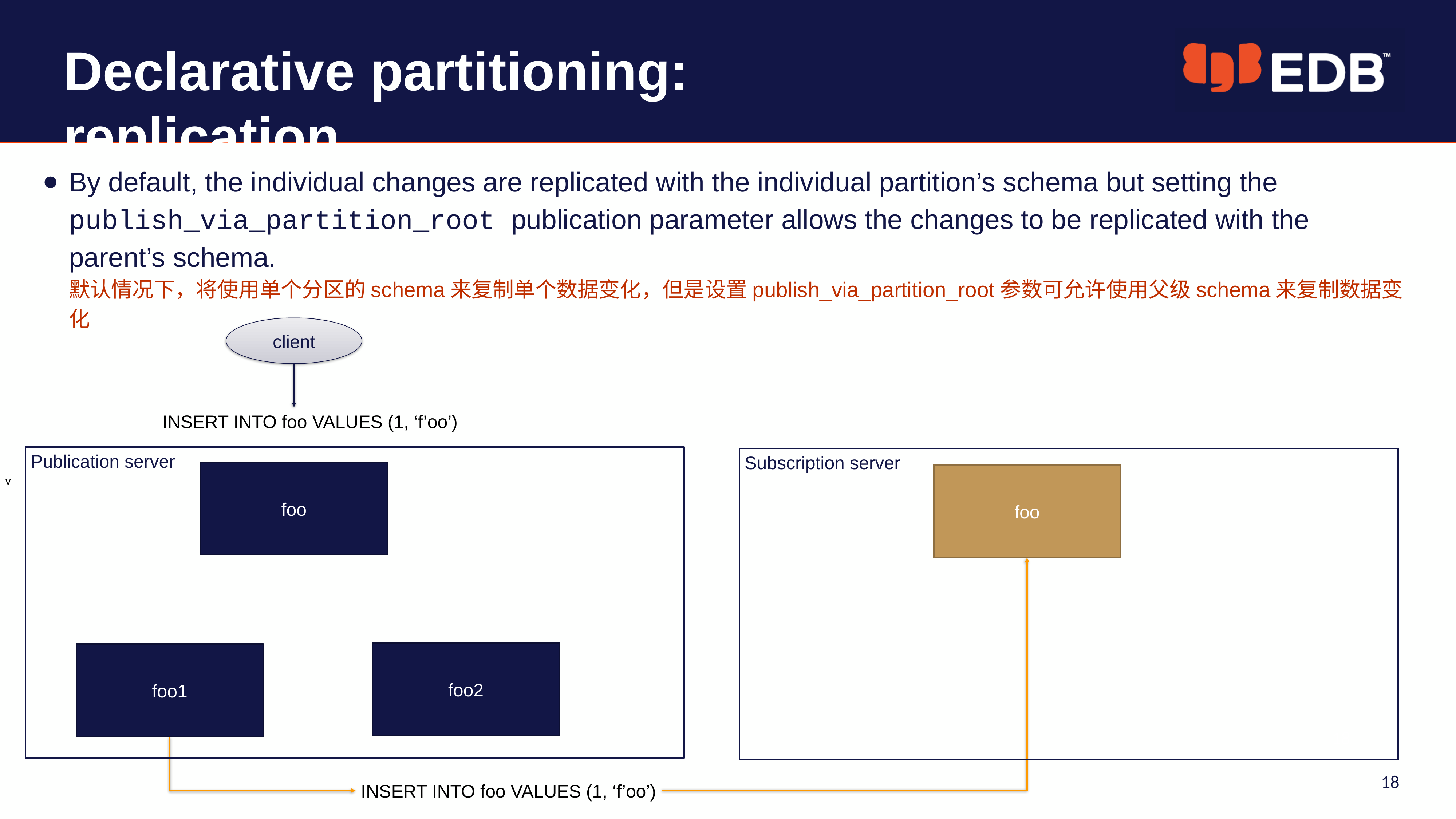

Declarative partitioning: replication
By default, the individual changes are replicated with the individual partition’s schema but setting the publish_via_partition_root publication parameter allows the changes to be replicated with the parent’s schema.
默认情况下，将使用单个分区的schema来复制单个数据变化，但是设置publish_via_partition_root参数可允许使用父级schema来复制数据变化
client
INSERT INTO foo VALUES (1, ‘f’oo’)
Publication server

Subscription server

foo
foo
foo2
foo1
18
18
INSERT INTO foo VALUES (1, ‘f’oo’)